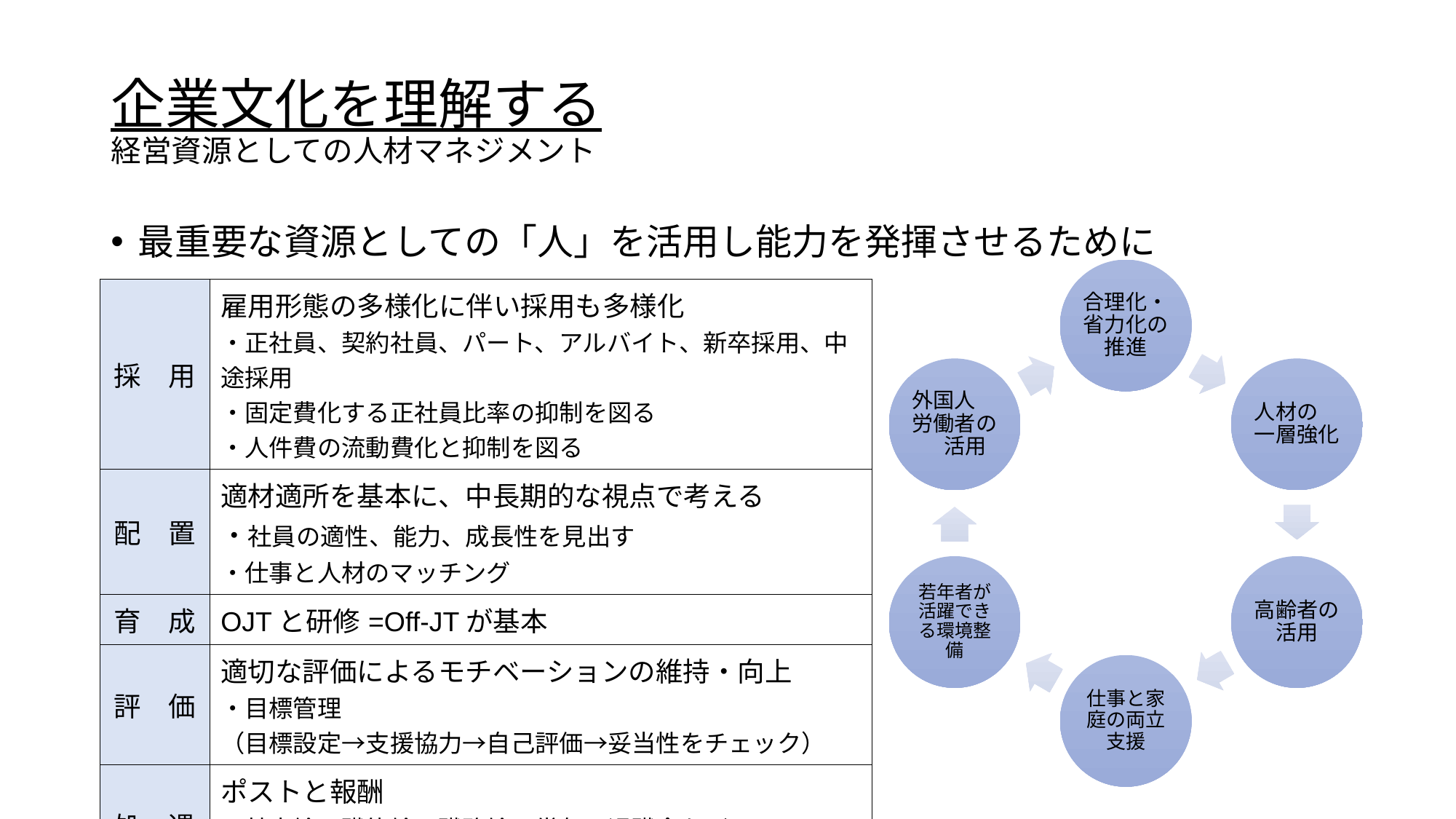

# 企業文化を理解する 経営資源としての人材マネジメント
最重要な資源としての「人」を活用し能力を発揮させるために
合理化・省力化の推進

人材の　一層強化

高齢者の活用

仕事と家庭の両立支援

若年者が活躍できる環境整備

外国人　労働者の　活用

| 採　用 | 雇用形態の多様化に伴い採用も多様化 ・正社員、契約社員、パート、アルバイト、新卒採用、中途採用 ・固定費化する正社員比率の抑制を図る ・人件費の流動費化と抑制を図る |
| --- | --- |
| 配　置 | 適材適所を基本に、中長期的な視点で考える ・社員の適性、能力、成長性を見出す ・仕事と人材のマッチング |
| 育　成 | OJTと研修=Off-JTが基本 |
| 評　価 | 適切な評価によるモチベーションの維持・向上 ・目標管理 （目標設定→支援協力→自己評価→妥当性をチェック） |
| 処　遇 | ポストと報酬 ・基本給、職能給、職務給、賞与、退職金など ・加齢と定年への対応 |